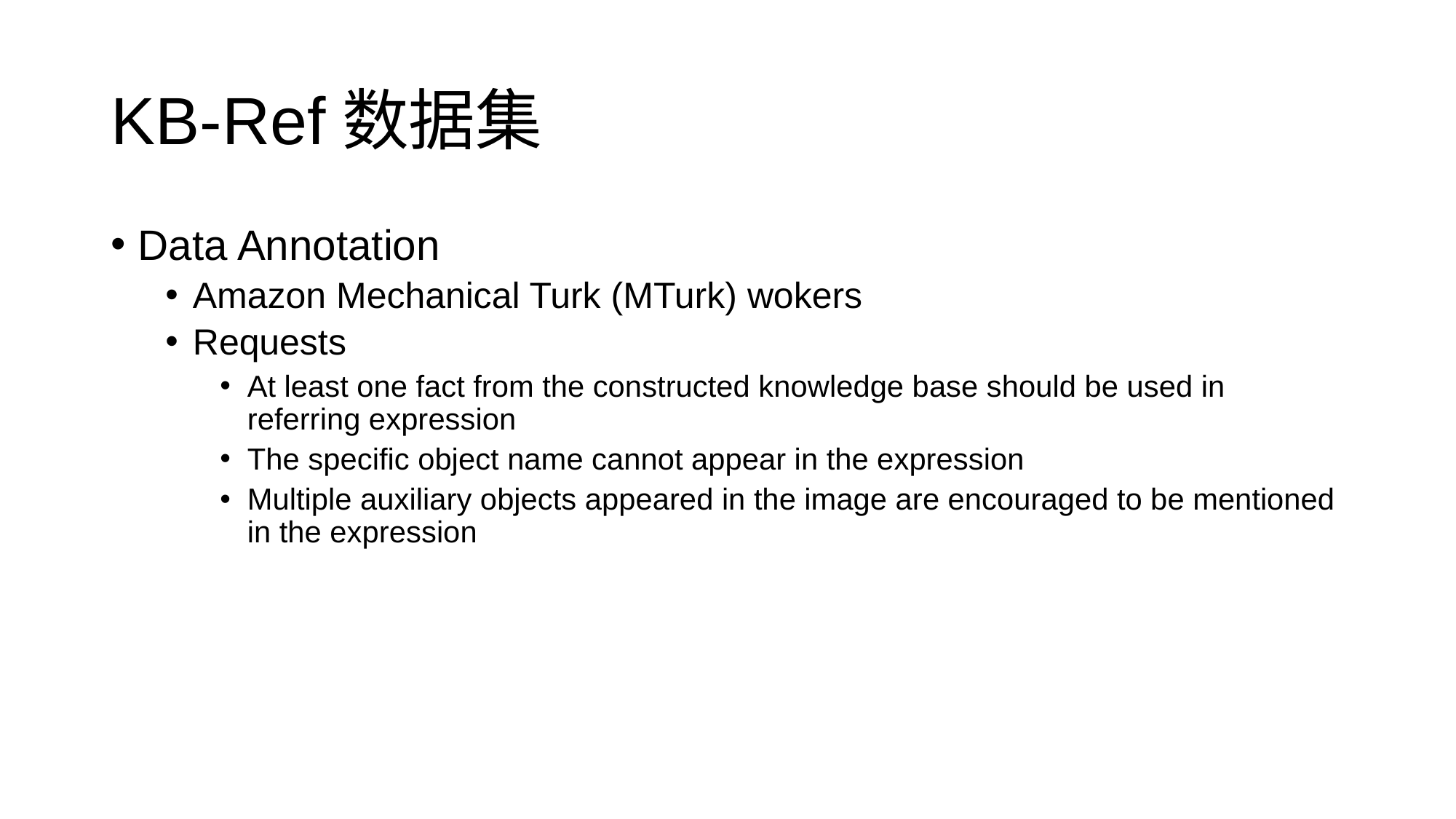

# KB-Ref数据集
Data Annotation
Amazon Mechanical Turk (MTurk) wokers
Requests
At least one fact from the constructed knowledge base should be used in referring expression
The specific object name cannot appear in the expression
Multiple auxiliary objects appeared in the image are encouraged to be mentioned in the expression